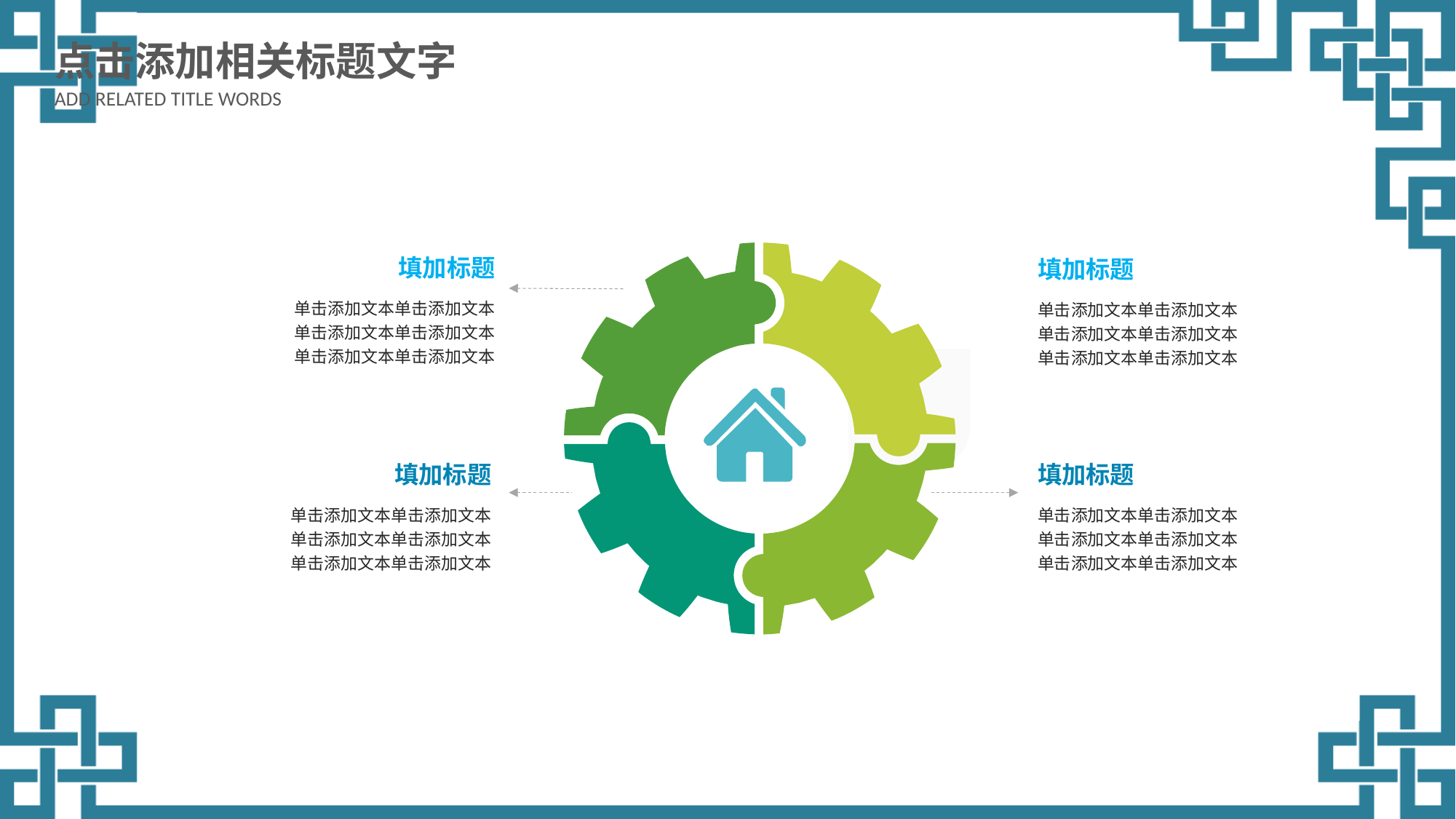

点击添加相关标题文字
ADD RELATED TITLE WORDS

填加标题
单击添加文本单击添加文本单击添加文本单击添加文本单击添加文本单击添加文本
填加标题
单击添加文本单击添加文本单击添加文本单击添加文本单击添加文本单击添加文本

填加标题
单击添加文本单击添加文本单击添加文本单击添加文本单击添加文本单击添加文本
填加标题
单击添加文本单击添加文本单击添加文本单击添加文本单击添加文本单击添加文本